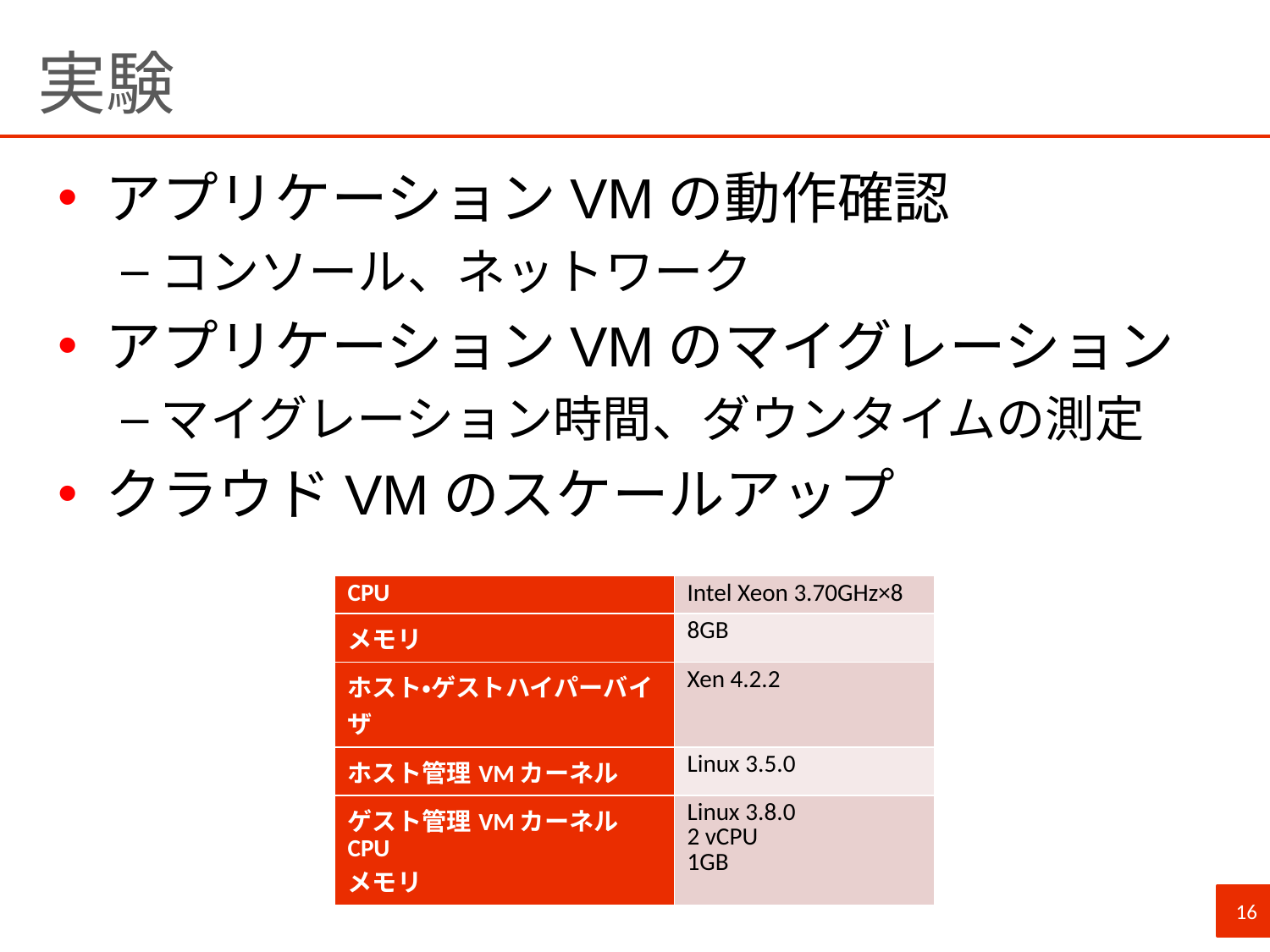

# 実験
アプリケーションVMの動作確認
コンソール、ネットワーク
アプリケーションVMのマイグレーション
マイグレーション時間、ダウンタイムの測定
クラウドVMのスケールアップ
| CPU | Intel Xeon 3.70GHz×8 |
| --- | --- |
| メモリ | 8GB |
| ホスト・ゲストハイパーバイザ | Xen 4.2.2 |
| ホスト管理VMカーネル | Linux 3.5.0 |
| ゲスト管理VMカーネル CPU メモリ | Linux 3.8.0 2 vCPU 1GB |
16